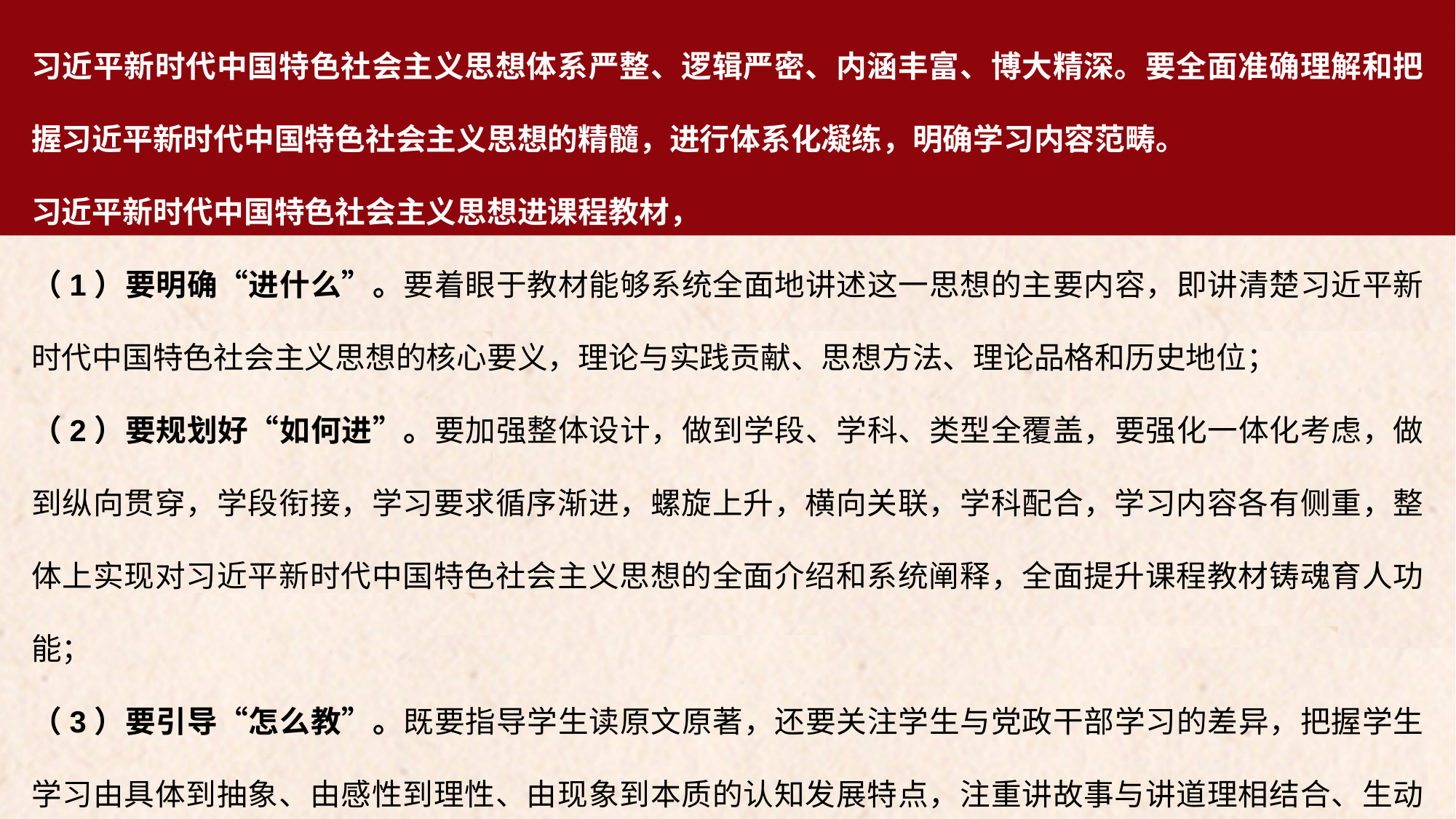

习近平新时代中国特色社会主义思想体系严整、逻辑严密、内涵丰富、博大精深。要全面准确理解和把握习近平新时代中国特色社会主义思想的精髓，进行体系化凝练，明确学习内容范畴。
习近平新时代中国特色社会主义思想进课程教材，
（1）要明确“进什么”。要着眼于教材能够系统全面地讲述这一思想的主要内容，即讲清楚习近平新时代中国特色社会主义思想的核心要义，理论与实践贡献、思想方法、理论品格和历史地位；
（2）要规划好“如何进”。要加强整体设计，做到学段、学科、类型全覆盖，要强化一体化考虑，做到纵向贯穿，学段衔接，学习要求循序渐进，螺旋上升，横向关联，学科配合，学习内容各有侧重，整体上实现对习近平新时代中国特色社会主义思想的全面介绍和系统阐释，全面提升课程教材铸魂育人功能；
（3）要引导“怎么教”。既要指导学生读原文原著，还要关注学生与党政干部学习的差异，把握学生学习由具体到抽象、由感性到理性、由现象到本质的认知发展特点，注重讲故事与讲道理相结合、生动案例与抽象概念相结合。